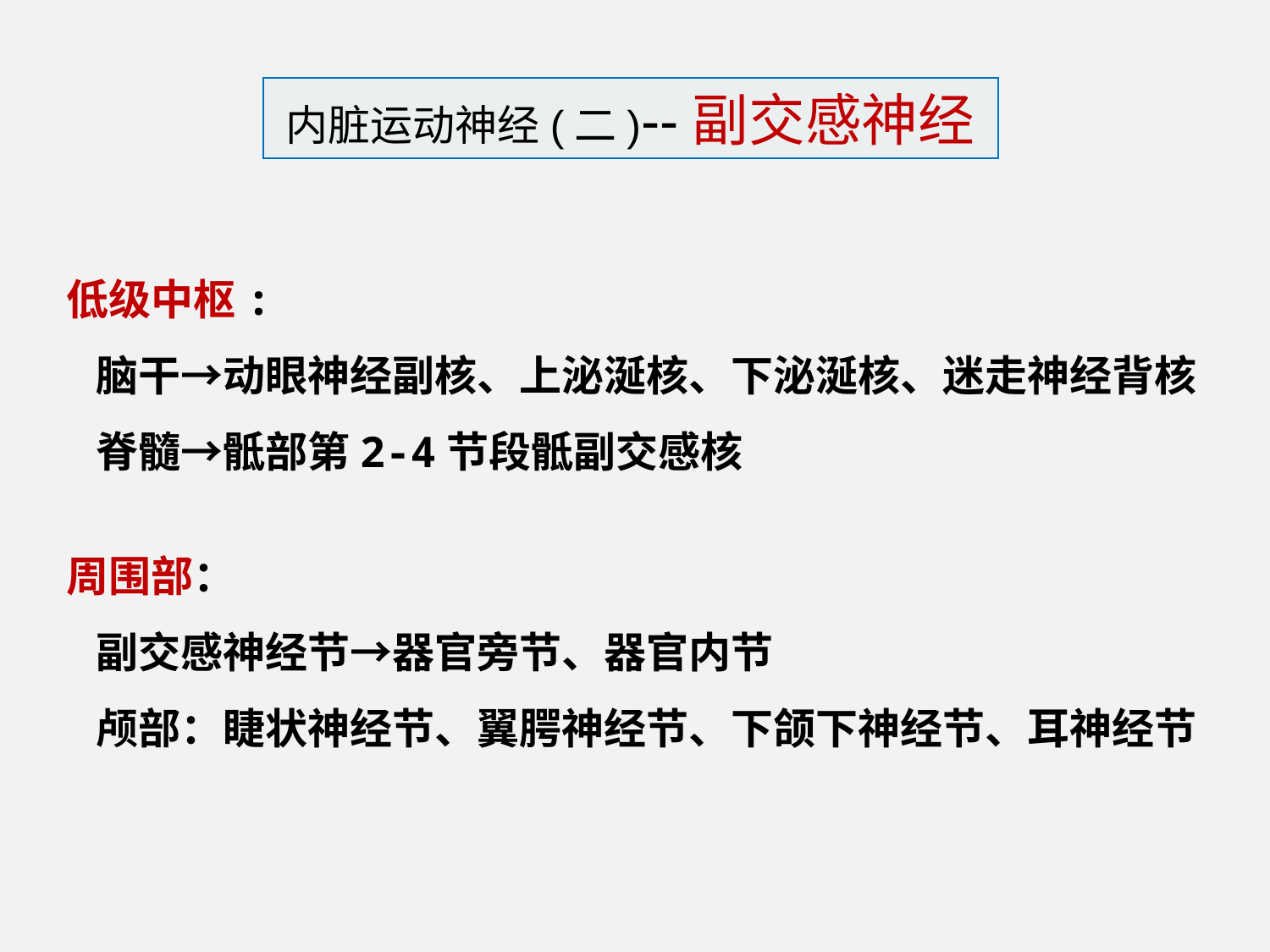

内脏运动神经(二)--副交感神经
低级中枢:
  脑干→动眼神经副核、上泌涎核、下泌涎核、迷走神经背核
  脊髓→骶部第2-4节段骶副交感核
周围部：
  副交感神经节→器官旁节、器官内节
  颅部：睫状神经节、翼腭神经节、下颌下神经节、耳神经节